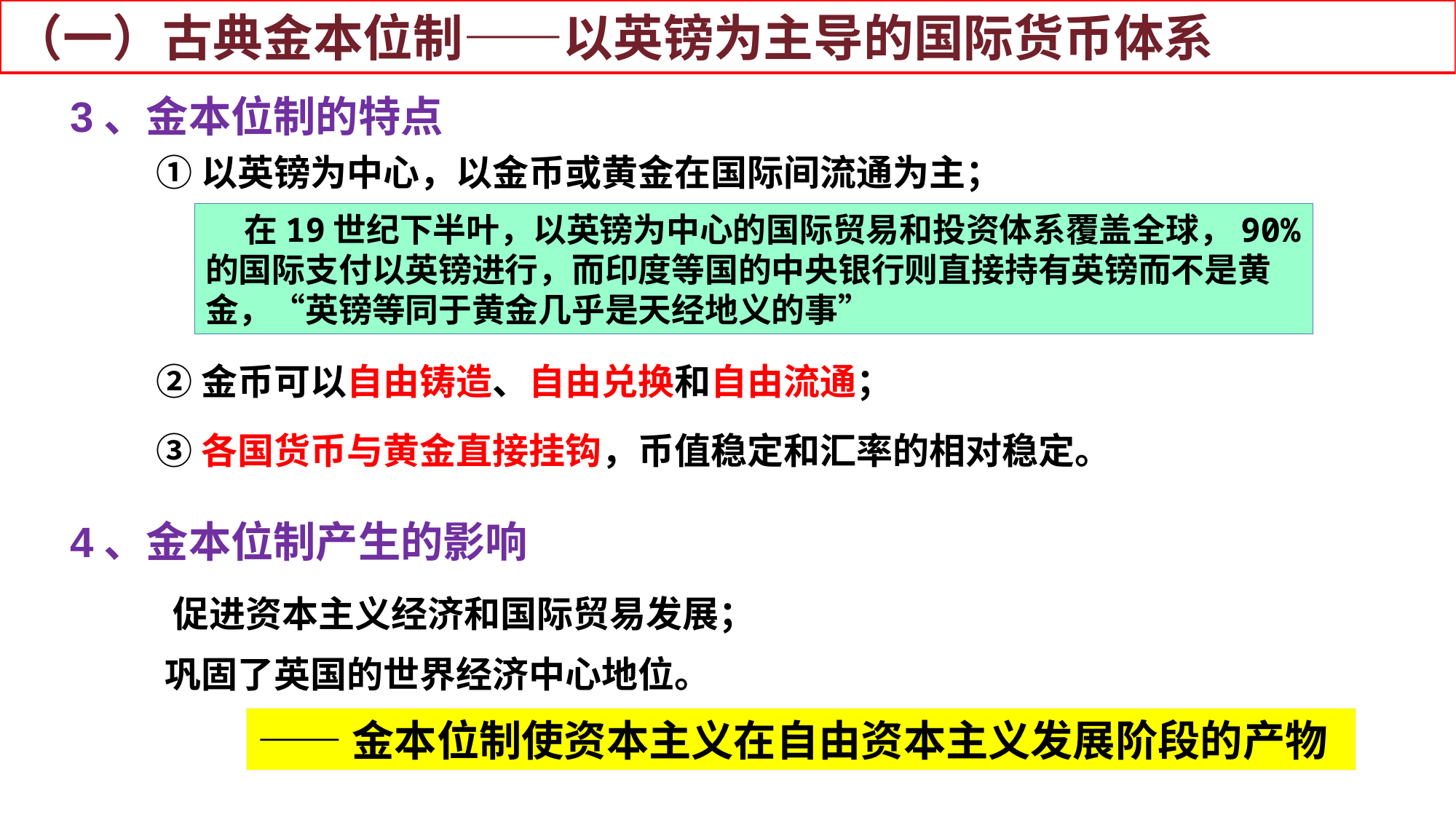

（一）古典金本位制——以英镑为主导的国际货币体系
3、金本位制的特点
①以英镑为中心，以金币或黄金在国际间流通为主；
    在19世纪下半叶，以英镑为中心的国际贸易和投资体系覆盖全球，90%的国际支付以英镑进行，而印度等国的中央银行则直接持有英镑而不是黄金，“英镑等同于黄金几乎是天经地义的事”
②金币可以自由铸造、自由兑换和自由流通；
③各国货币与黄金直接挂钩，币值稳定和汇率的相对稳定。
4、金本位制产生的影响
 促进资本主义经济和国际贸易发展；
巩固了英国的世界经济中心地位。
——金本位制使资本主义在自由资本主义发展阶段的产物